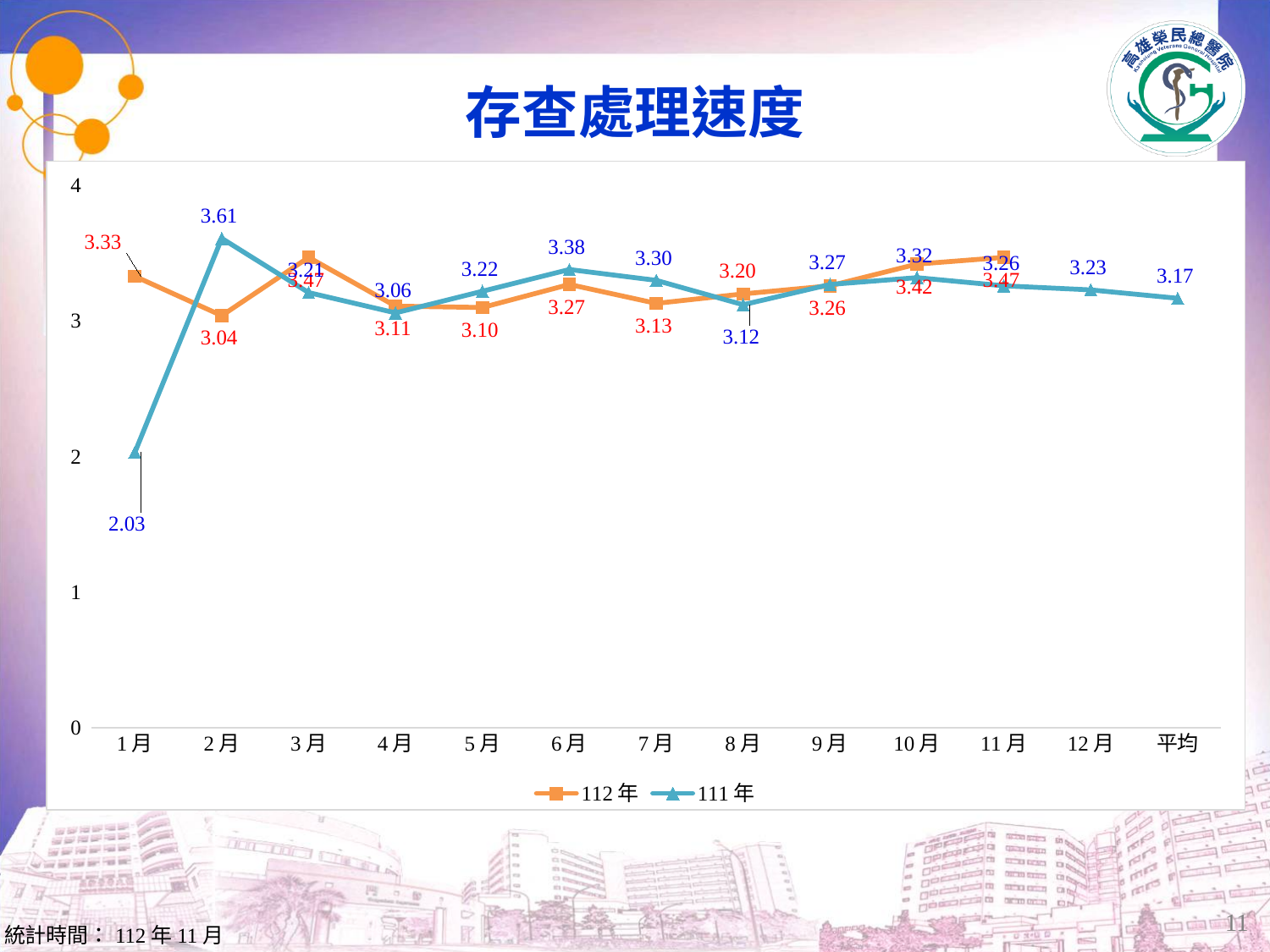

# 存查處理速度

### Chart

| Category |  |  |
|---|---|---|
| 1月 | 3.3299999999999996 | 2.03 |
| 2月 | 3.04 | 3.61 |
| 3月 | 3.4699999999999998 | 3.21 |
| 4月 | 3.11 | 3.06 |
| 5月 | 3.1 | 3.22 |
| 6月 | 3.27 | 3.38 |
| 7月 | 3.13 | 3.3 |
| 8月 | 3.2 | 3.12 |
| 9月 | 3.2600000000000002 | 3.27 |
| 10月 | 3.42 | 3.32 |
| 11月 | 3.4699999999999998 | 3.2600000000000002 |
| 12月 | None | 3.23 |
| 平均 | None | 3.1675000000000004 |
11
統計時間：112年11月